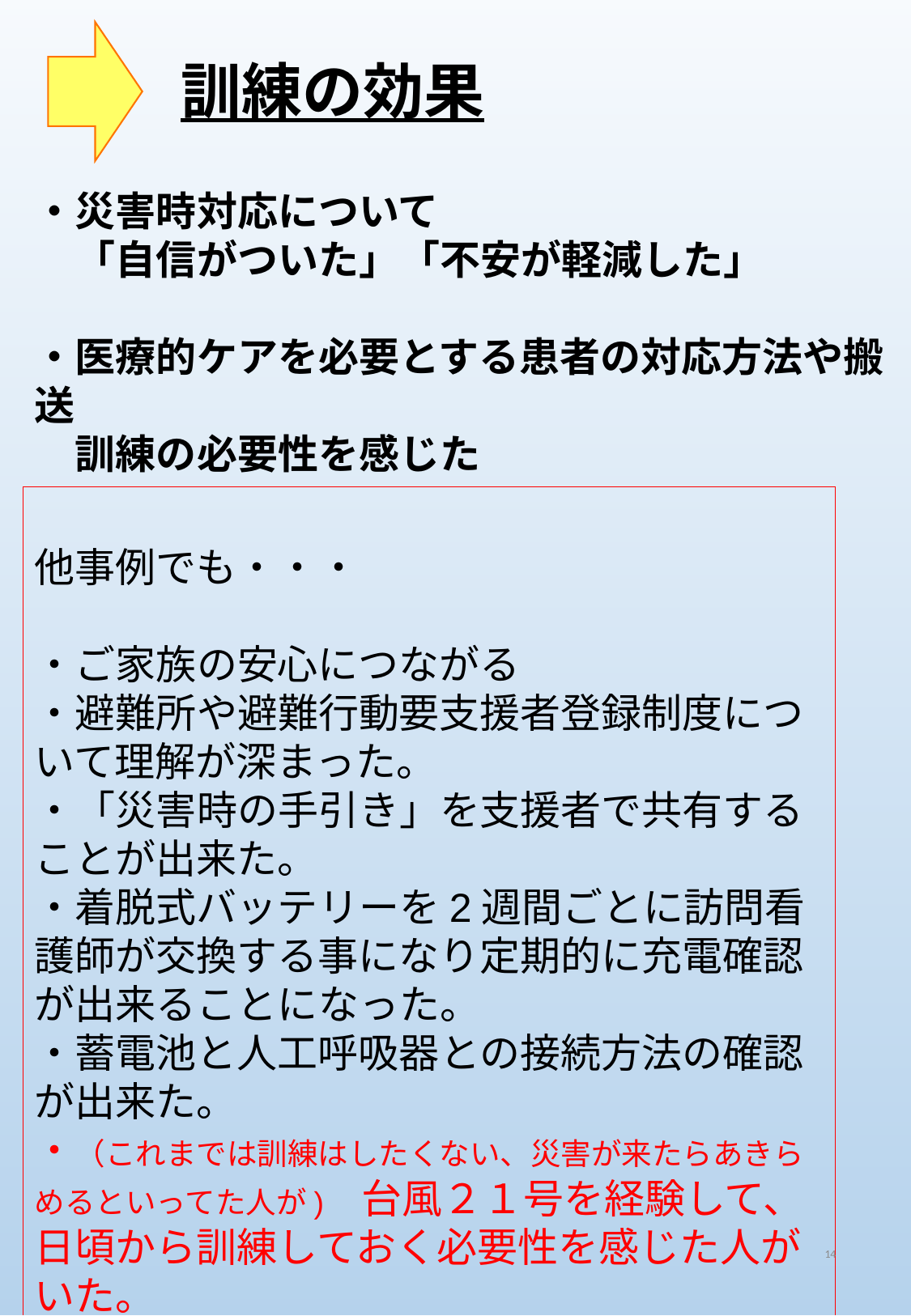

訓練の効果
・災害時対応について
　「自信がついた」「不安が軽減した」

・医療的ケアを必要とする患者の対応方法や搬送
　訓練の必要性を感じた

他事例でも・・・

・ご家族の安心につながる
・避難所や避難行動要支援者登録制度について理解が深まった。
・「災害時の手引き」を支援者で共有することが出来た。
・着脱式バッテリーを2週間ごとに訪問看護師が交換する事になり定期的に充電確認が出来ることになった。
・蓄電池と人工呼吸器との接続方法の確認が出来た。
・（これまでは訓練はしたくない、災害が来たらあきらめるといってた人が)　台風２１号を経験して、日頃から訓練しておく必要性を感じた人がいた。
14